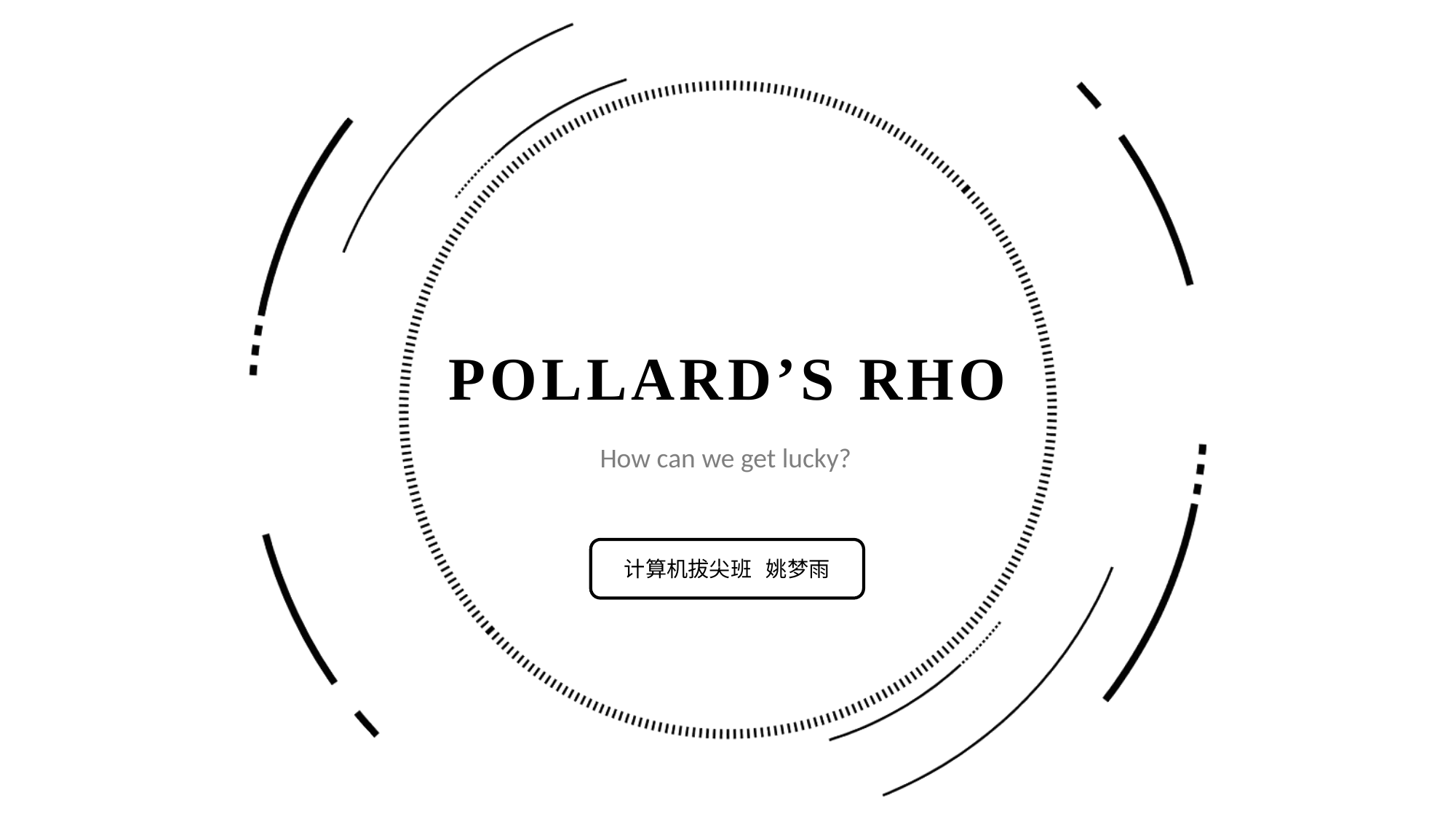

POLLARD’S RHO
How can we get lucky?
计算机拔尖班   姚梦雨